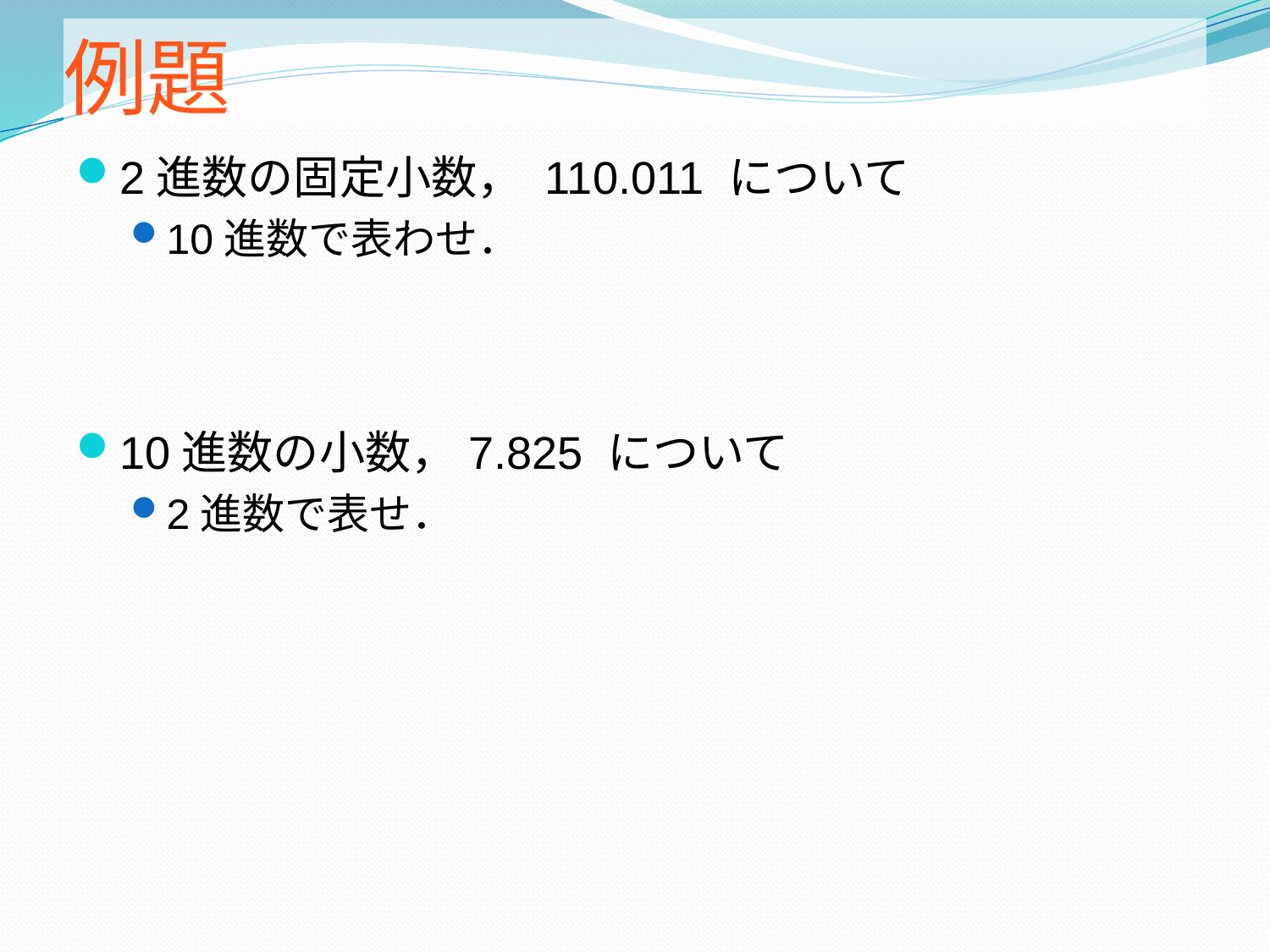

# 例題
2進数の固定小数， 110.011 について
10進数で表わせ．

10進数の小数，7.825 について
2進数で表せ．